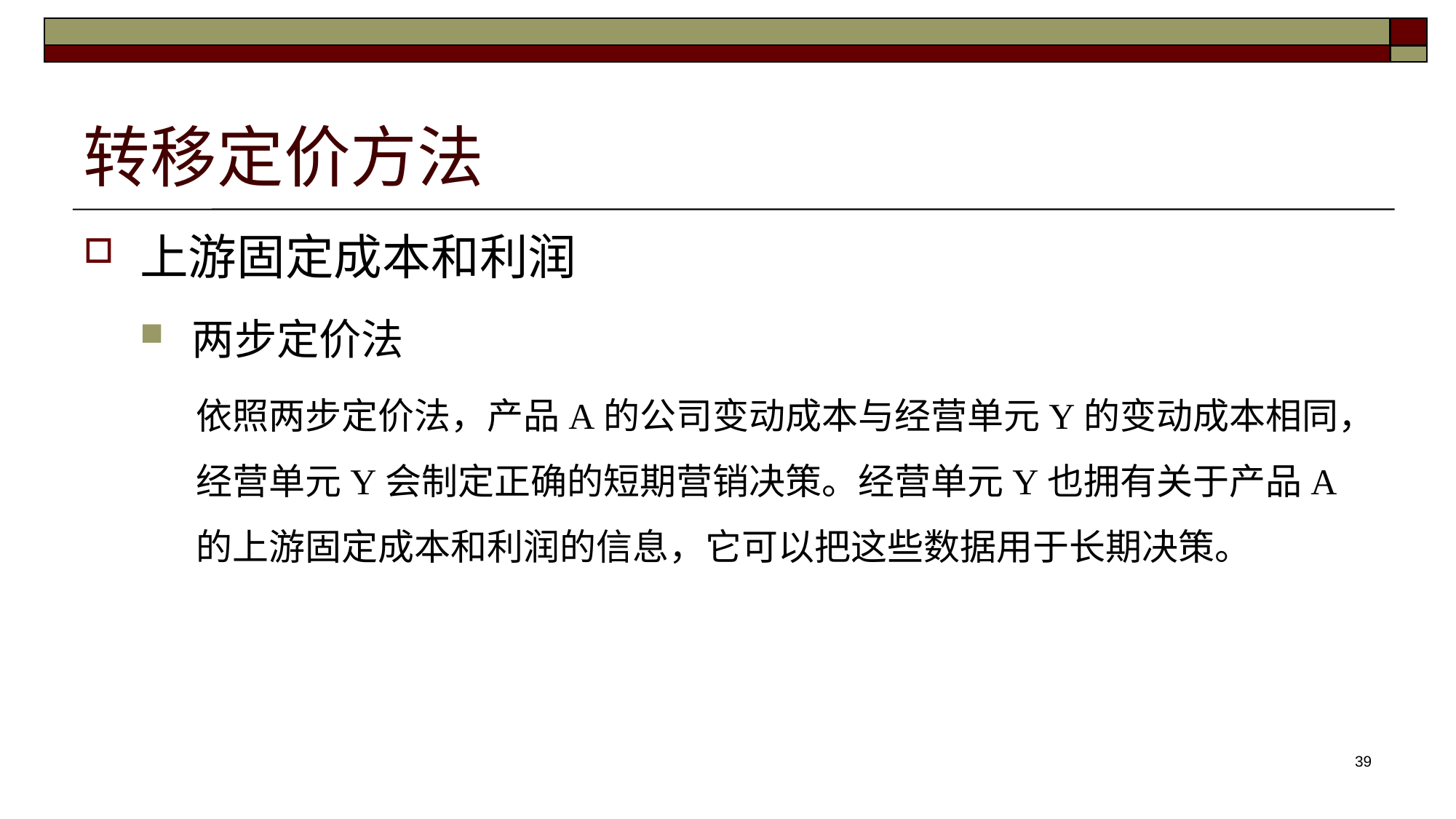

# 转移定价方法
上游固定成本和利润
两步定价法
依照两步定价法，产品A的公司变动成本与经营单元Y的变动成本相同，经营单元Y会制定正确的短期营销决策。经营单元Y也拥有关于产品A的上游固定成本和利润的信息，它可以把这些数据用于长期决策。
39